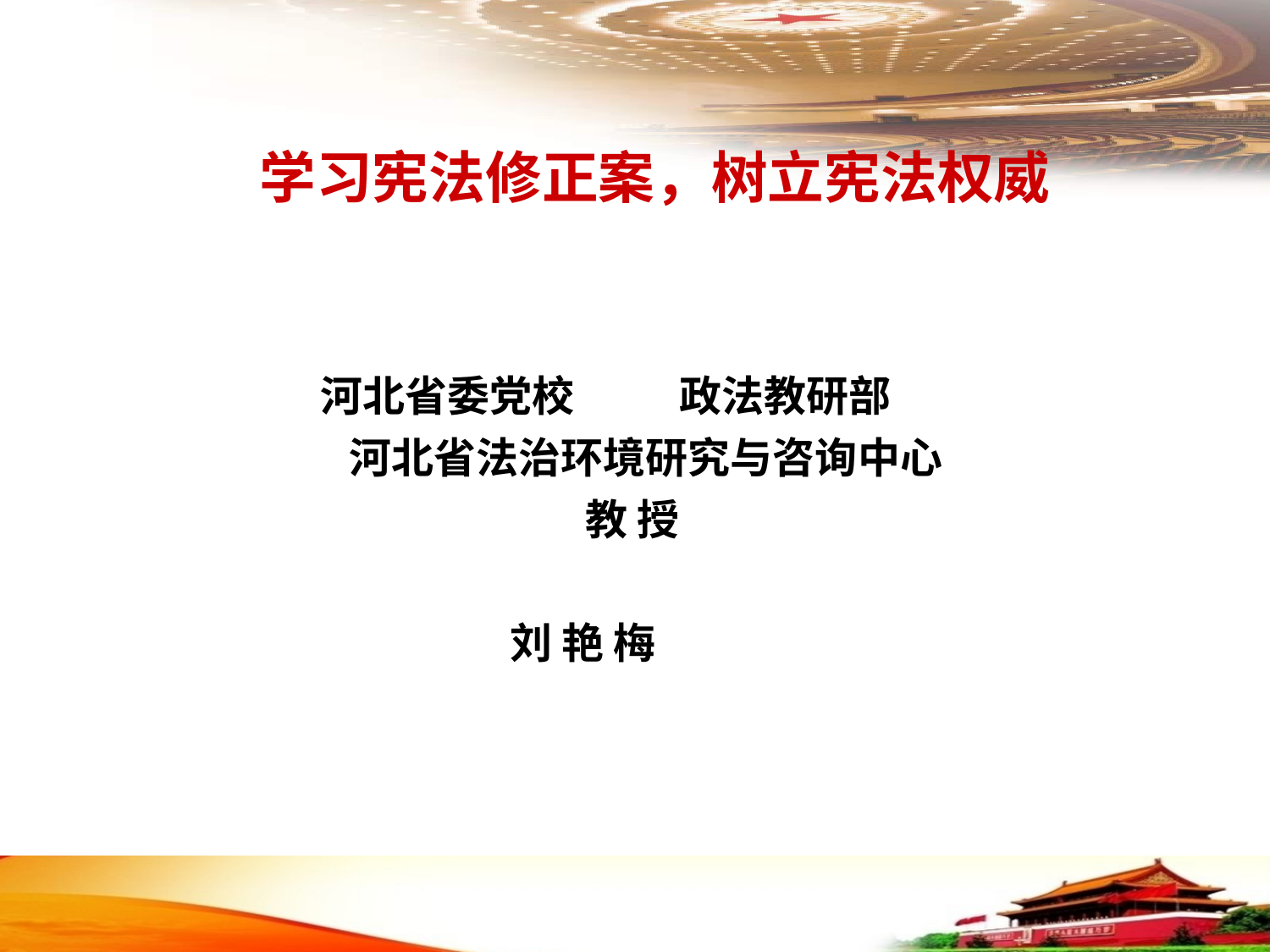

# 学习宪法修正案，树立宪法权威

　　　                   河北省委党校           政法教研部
　　　　　河北省法治环境研究与咨询中心
　　　　　　　　　       教 授

                                      刘 艳 梅